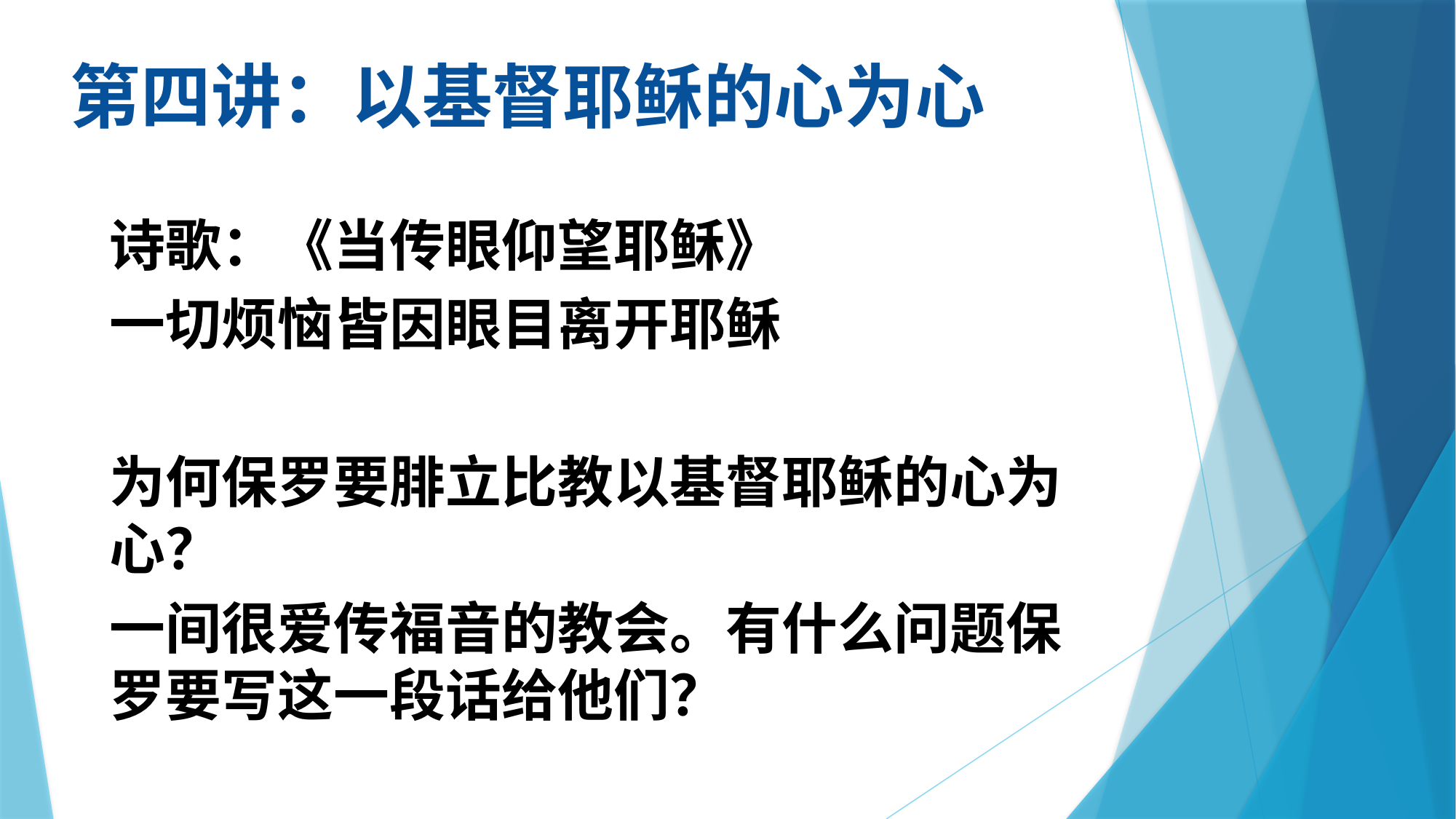

# 第四讲：以基督耶稣的心为心

诗歌：《当传眼仰望耶稣》
一切烦恼皆因眼目离开耶稣

为何保罗要腓立比教以基督耶稣的心为心？
一间很爱传福音的教会。有什么问题保罗要写这一段话给他们？